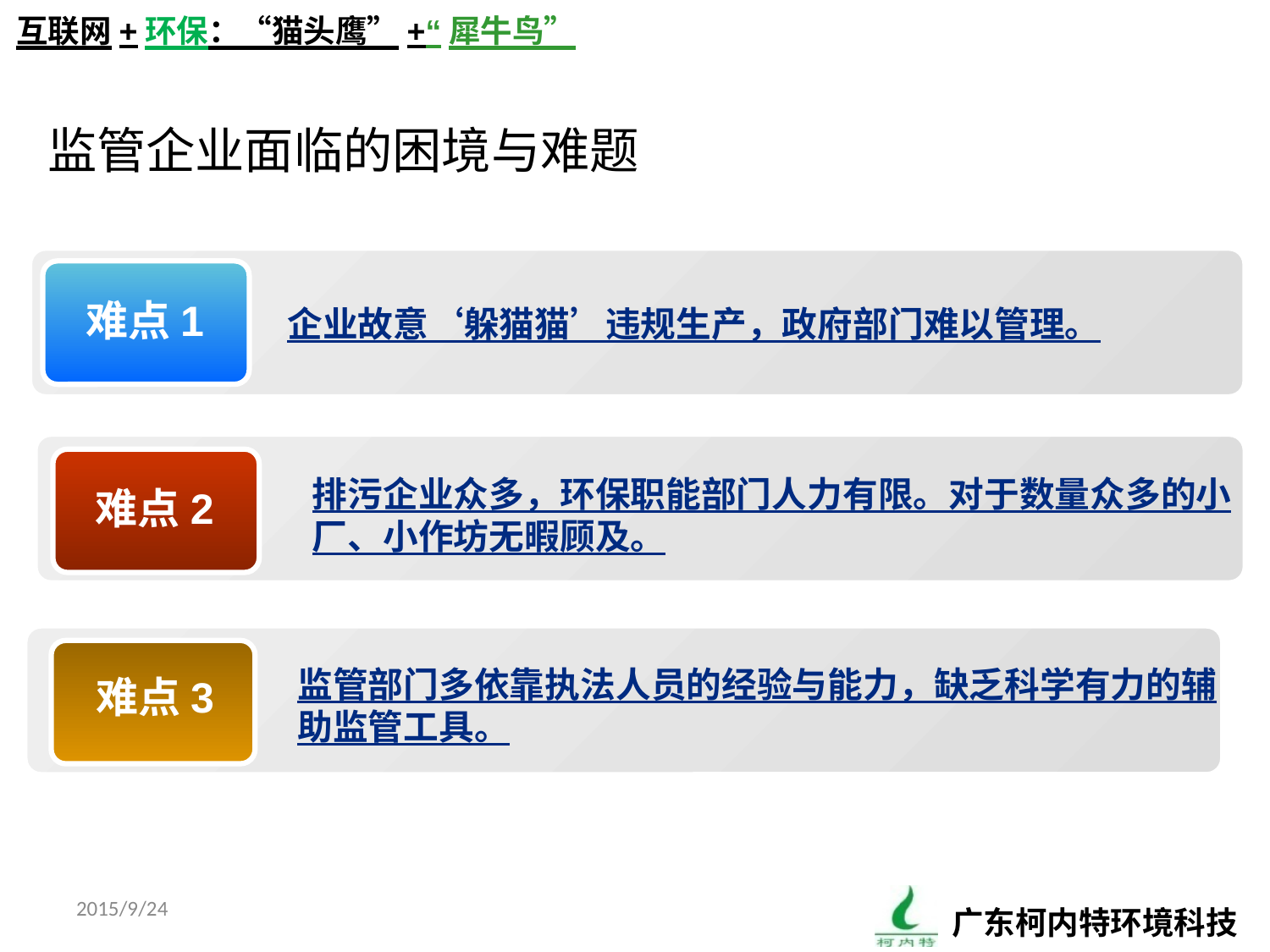

监管企业面临的困境与难题

难点1
企业故意‘躲猫猫’违规生产，政府部门难以管理。

排污企业众多，环保职能部门人力有限。对于数量众多的小厂、小作坊无暇顾及。
难点2

监管部门多依靠执法人员的经验与能力，缺乏科学有力的辅助监管工具。
难点3